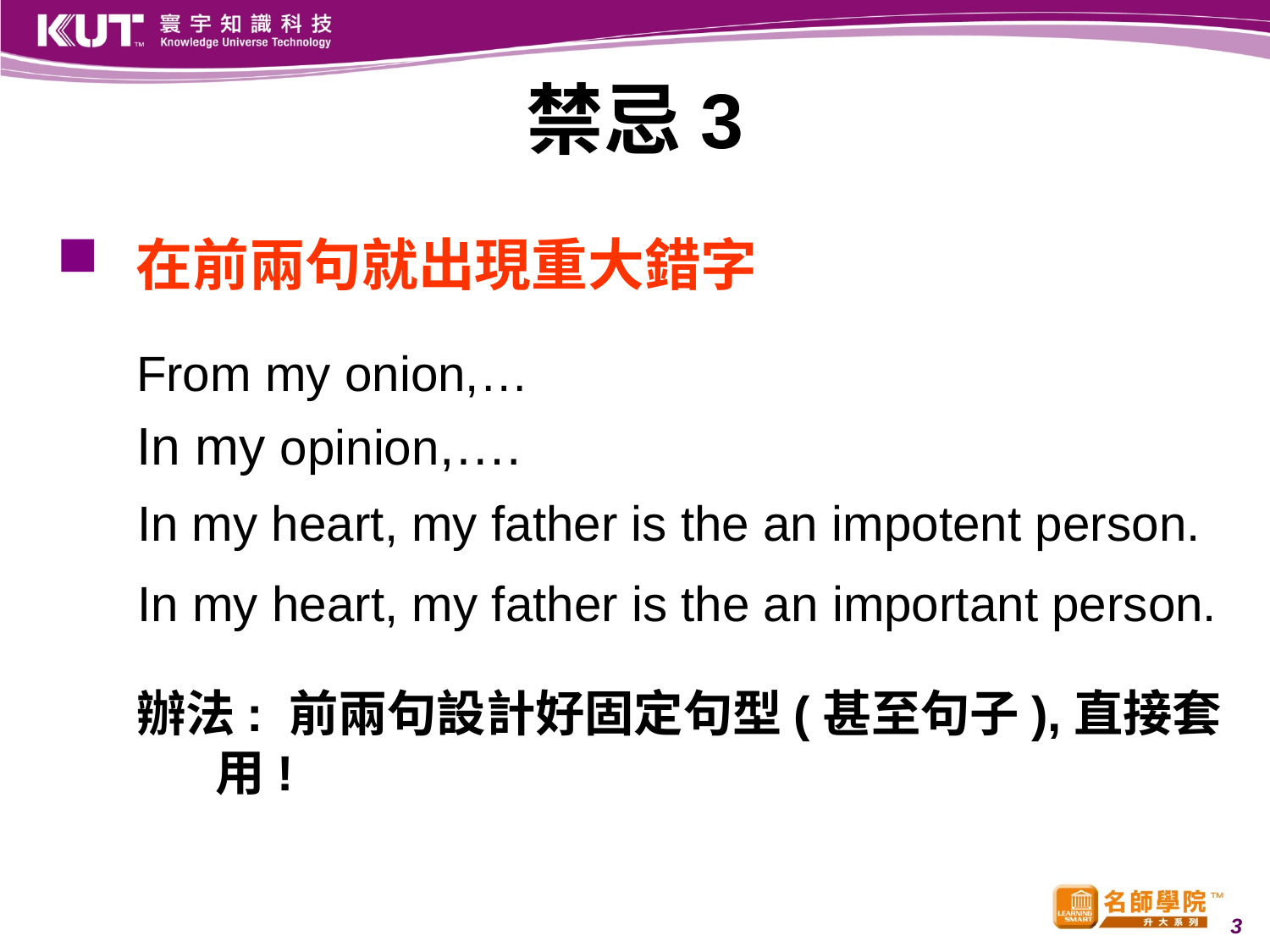

# 禁忌3
在前兩句就出現重大錯字
From my onion,…
In my opinion,….
In my heart, my father is the an impotent person.
In my heart, my father is the an important person.
辦法: 前兩句設計好固定句型(甚至句子),直接套用!
3